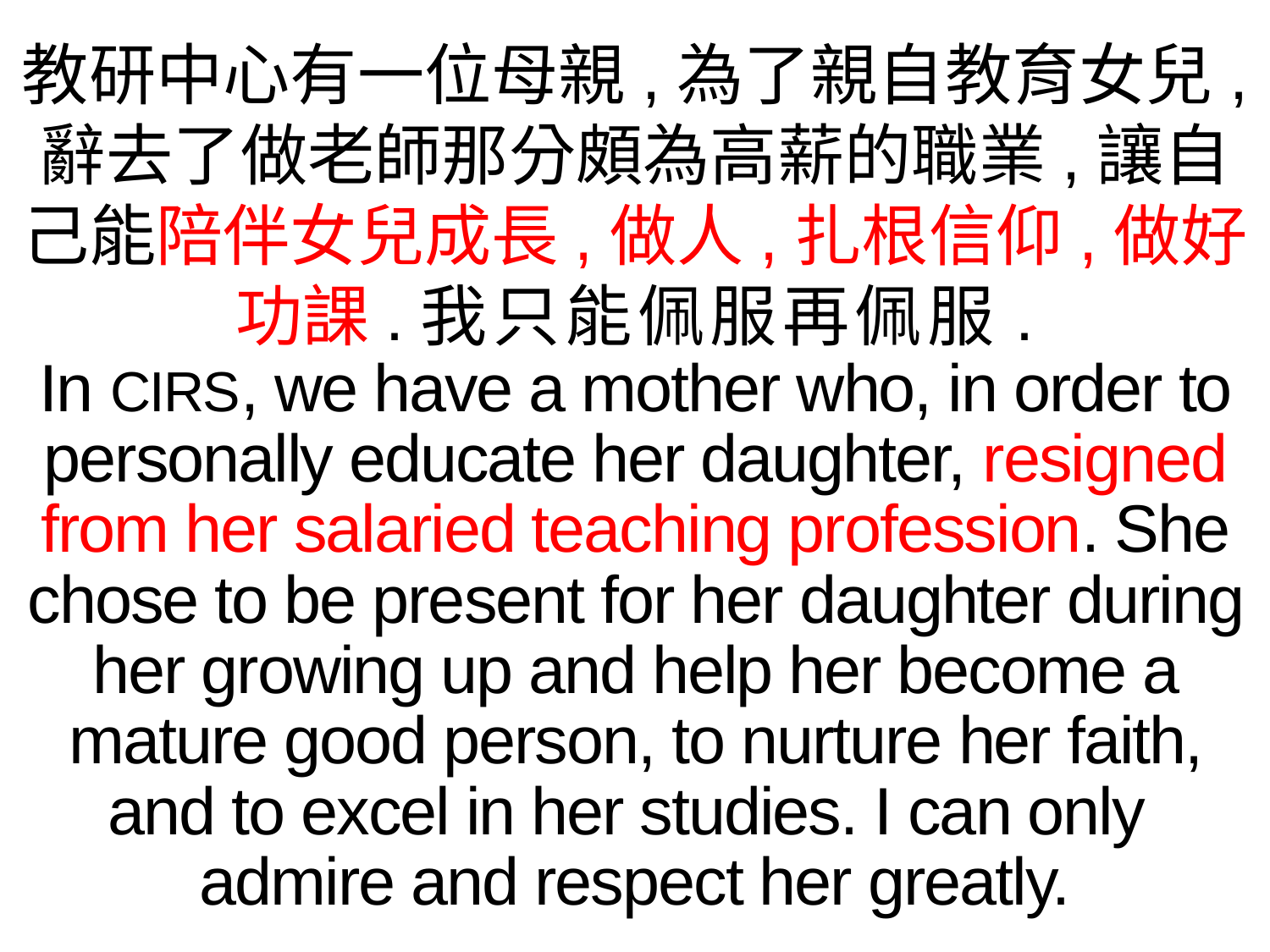

教研中心有一位母親,為了親自教育女兒,
辭去了做老師那分頗為高薪的職業,讓自己能陪伴女兒成長,做人,扎根信仰,做好功課.我只能佩服再佩服.
In CIRS, we have a mother who, in order to personally educate her daughter, resigned from her salaried teaching profession. She chose to be present for her daughter during her growing up and help her become a mature good person, to nurture her faith, and to excel in her studies. I can only
admire and respect her greatly.